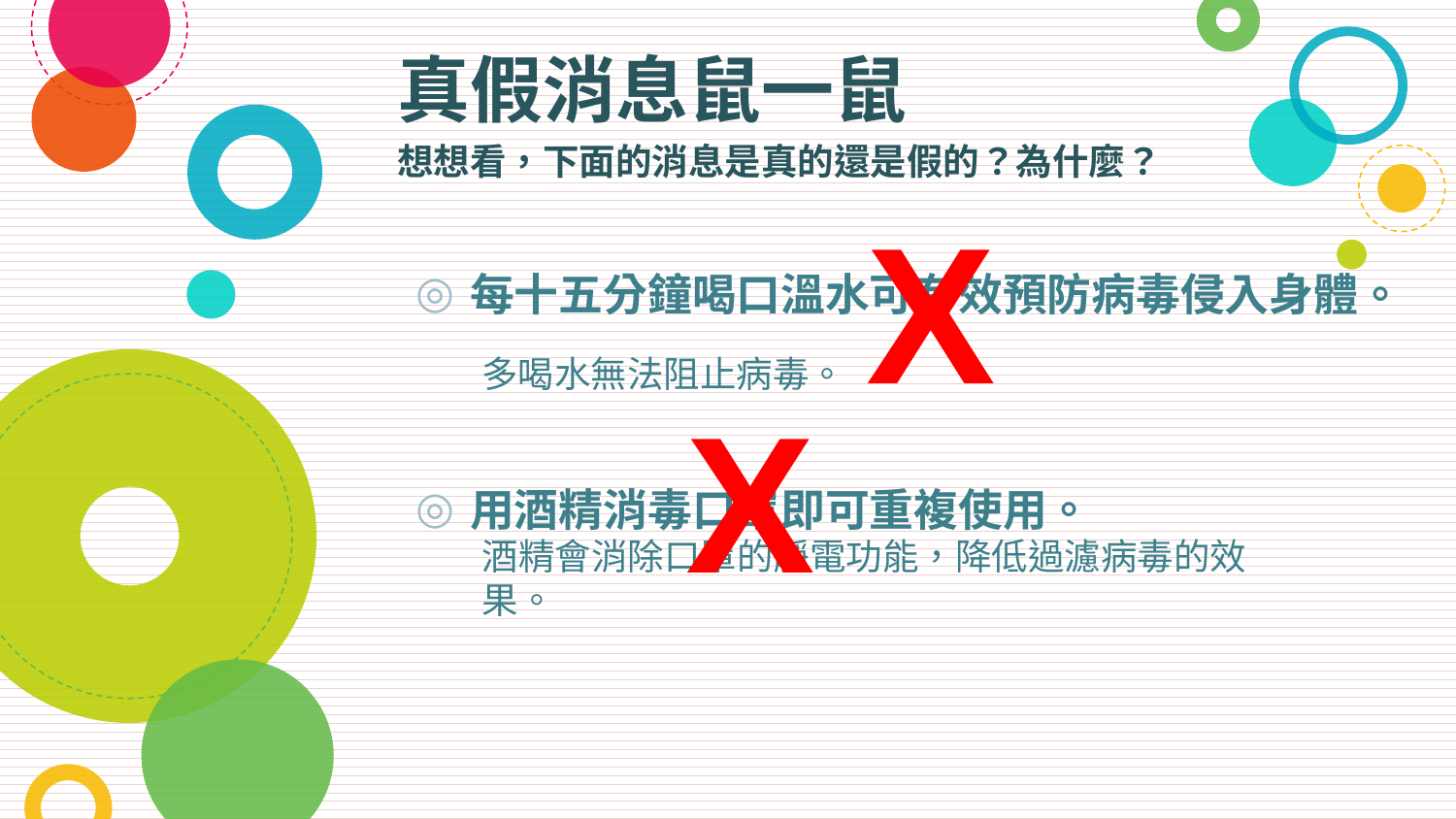

真假消息鼠一鼠
想想看，下面的消息是真的還是假的？為什麼？
X
每十五分鐘喝口溫水可有效預防病毒侵入身體。

用酒精消毒口罩即可重複使用。
多喝水無法阻止病毒。
X
# 酒精會消除口罩的靜電功能，降低過濾病毒的效果。